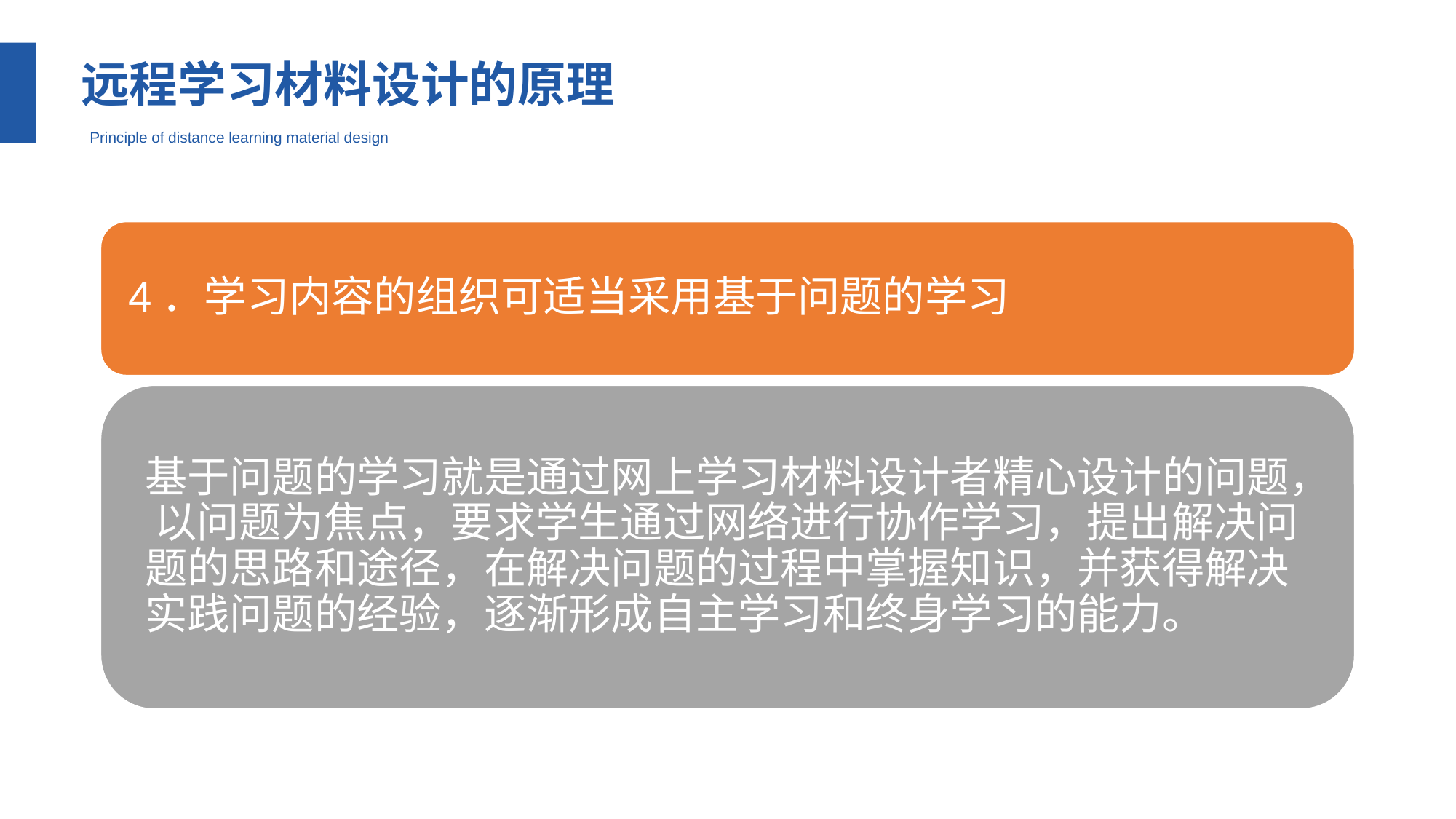

远程学习材料设计的原理
Principle of distance learning material design
4．学习内容的组织可适当采用基于问题的学习
基于问题的学习就是通过网上学习材料设计者精心设计的问题， 以问题为焦点，要求学生通过网络进行协作学习，提出解决问题的思路和途径，在解决问题的过程中掌握知识，并获得解决实践问题的经验，逐渐形成自主学习和终身学习的能力。